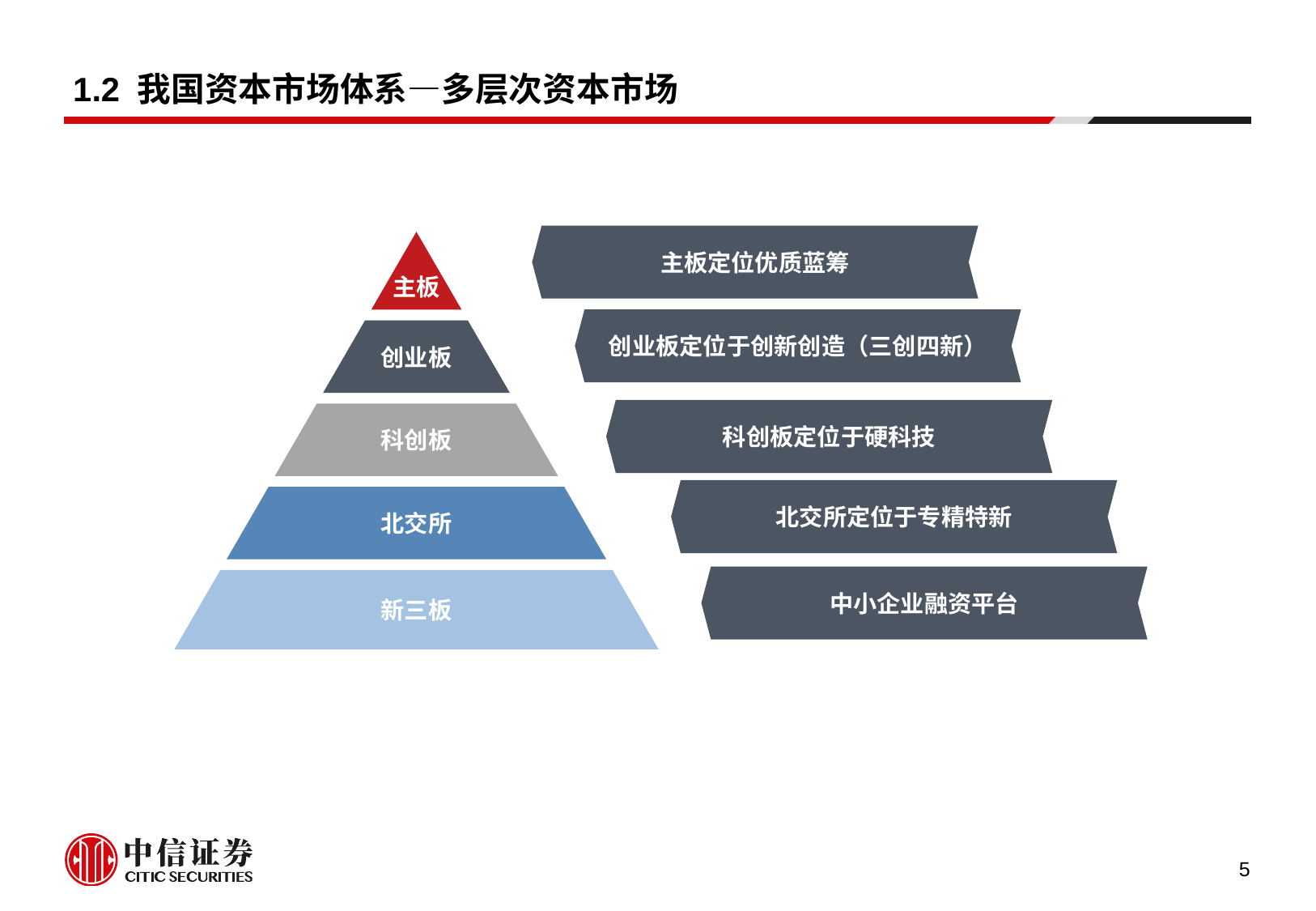

# 1.2 我国资本市场体系—多层次资本市场
主板定位优质蓝筹

主板
创业板定位于创新创造（三创四新）
创业板
科创板定位于硬科技
科创板
北交所定位于专精特新
北交所
中小企业融资平台
新三板